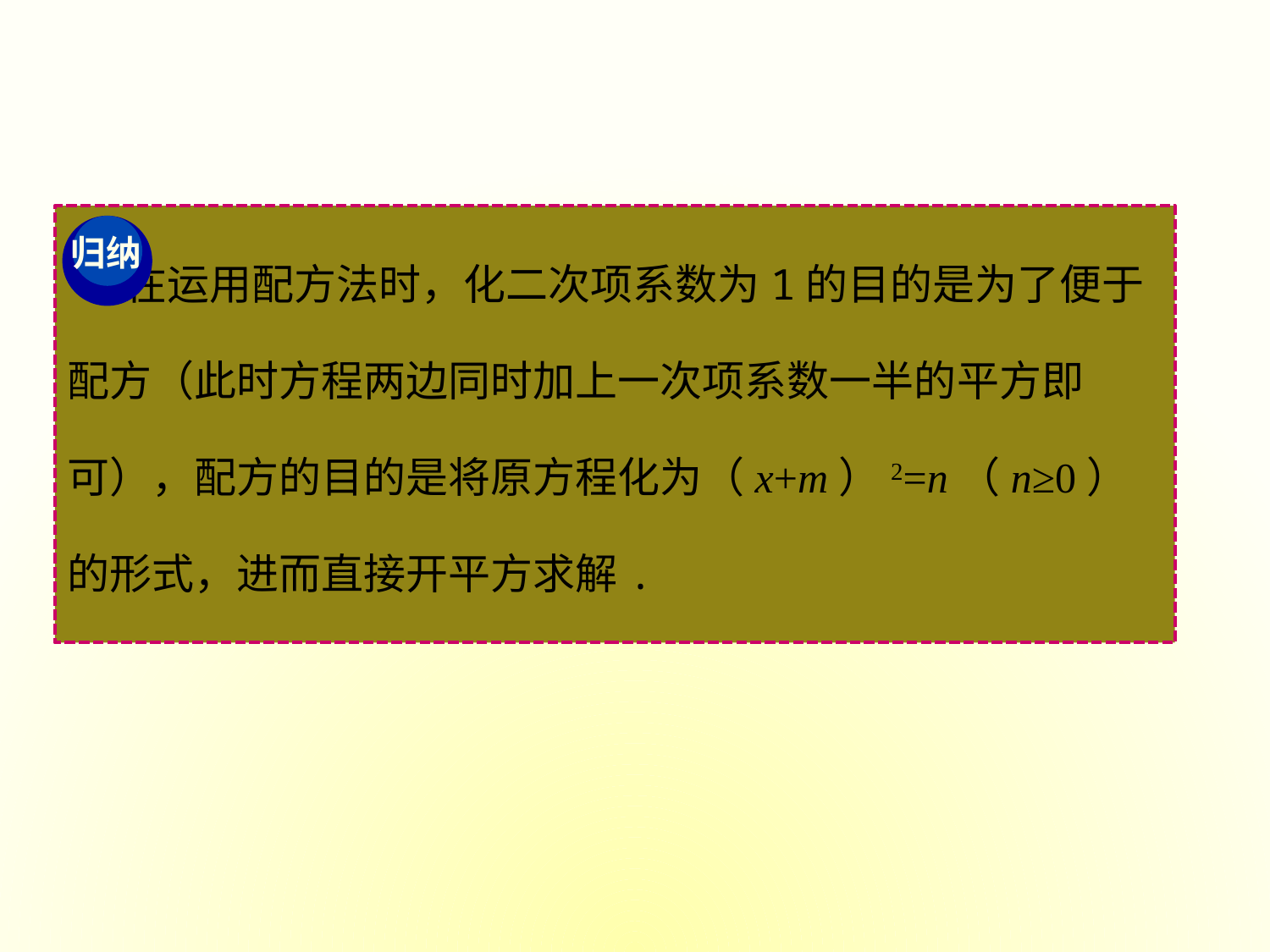

在运用配方法时，化二次项系数为1的目的是为了便于配方（此时方程两边同时加上一次项系数一半的平方即可），配方的目的是将原方程化为（x+m）2=n（n≥0）的形式，进而直接开平方求解.

归纳